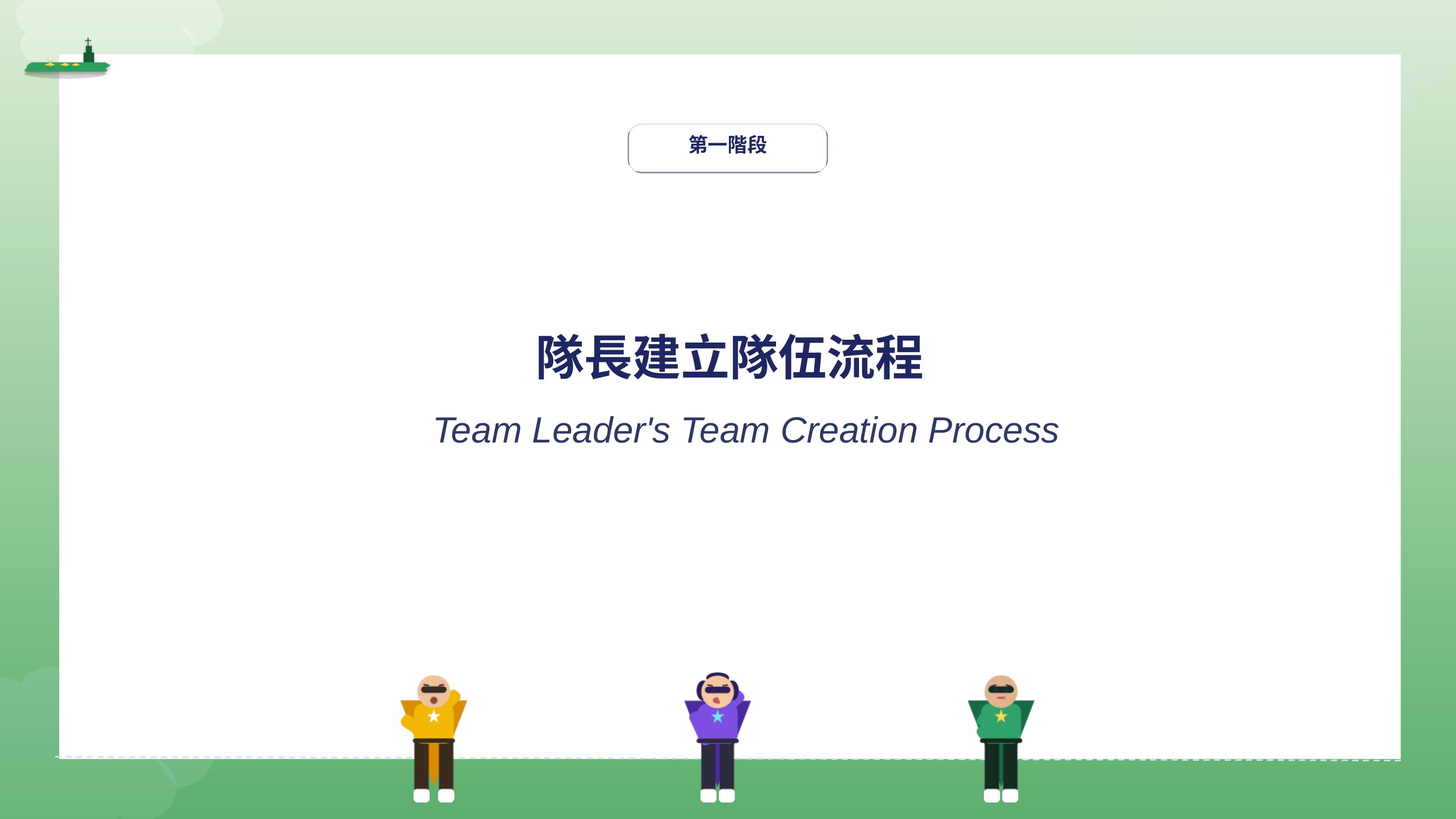

第一階段

隊長建立隊伍流程

Team Leader's Team Creation Process